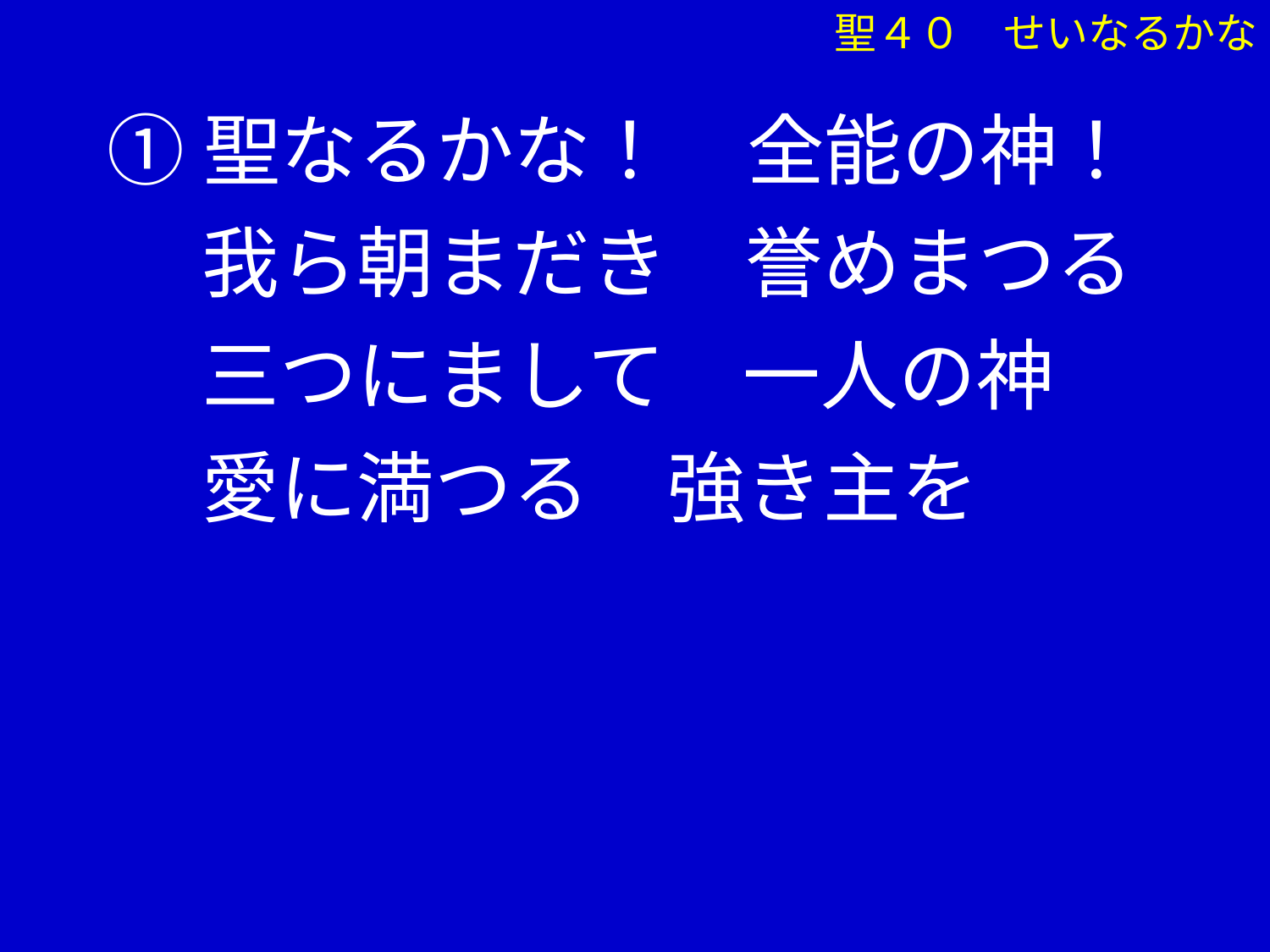

①聖なるかな！　全能の神！
　 我ら朝まだき　誉めまつる
　 三つにまして　一人の神
　 愛に満つる　強き主を
聖４０　せいなるかな